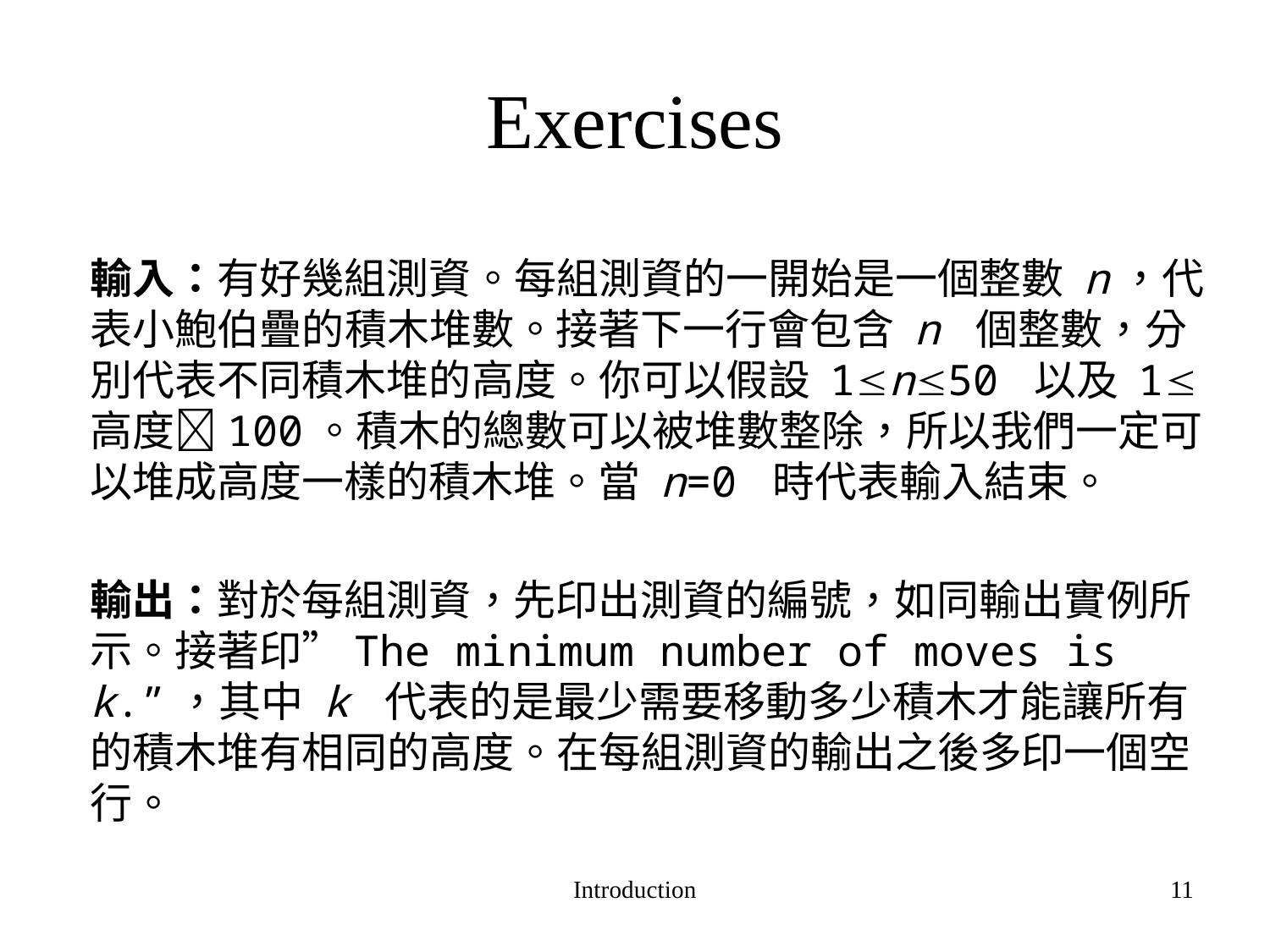

# Exercises

	輸入：有好幾組測資。每組測資的一開始是一個整數 n，代表小鮑伯疊的積木堆數。接著下一行會包含 n 個整數，分別代表不同積木堆的高度。你可以假設 1≤n≤50 以及 1≤高度≤100。積木的總數可以被堆數整除，所以我們一定可以堆成高度一樣的積木堆。當 n=0 時代表輸入結束。

	輸出：對於每組測資，先印出測資的編號，如同輸出實例所示。接著印”The minimum number of moves is k.”，其中 k 代表的是最少需要移動多少積木才能讓所有的積木堆有相同的高度。在每組測資的輸出之後多印一個空行。
Introduction
11